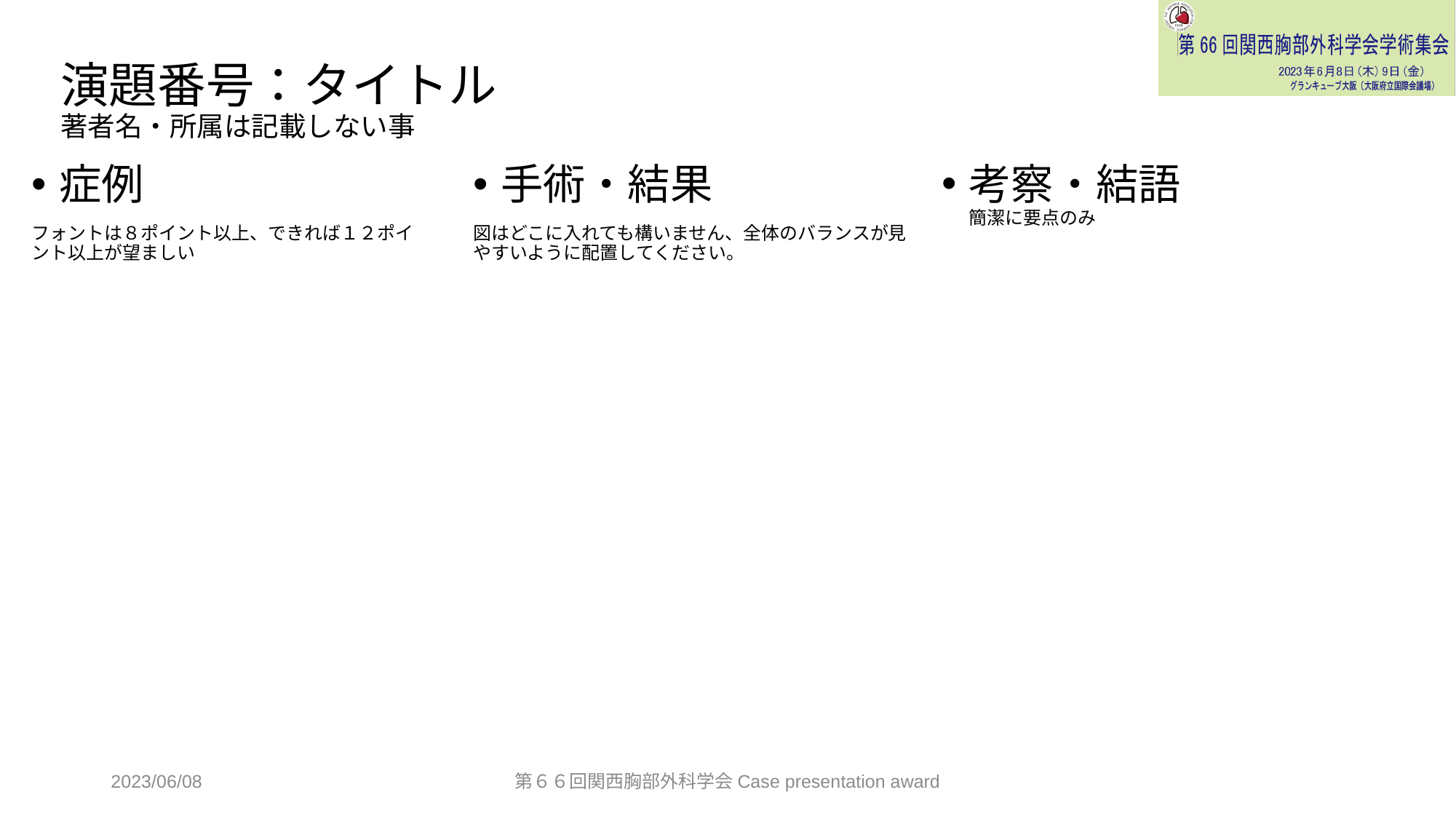

# 演題番号：タイトル　 著者名・所属は記載しない事
手術・結果
図はどこに入れても構いません、全体のバランスが見やすいように配置してください。
考察・結語
簡潔に要点のみ
症例
フォントは８ポイント以上、できれば１２ポイント以上が望ましい
2023/06/08
第６６回関西胸部外科学会Case presentation award